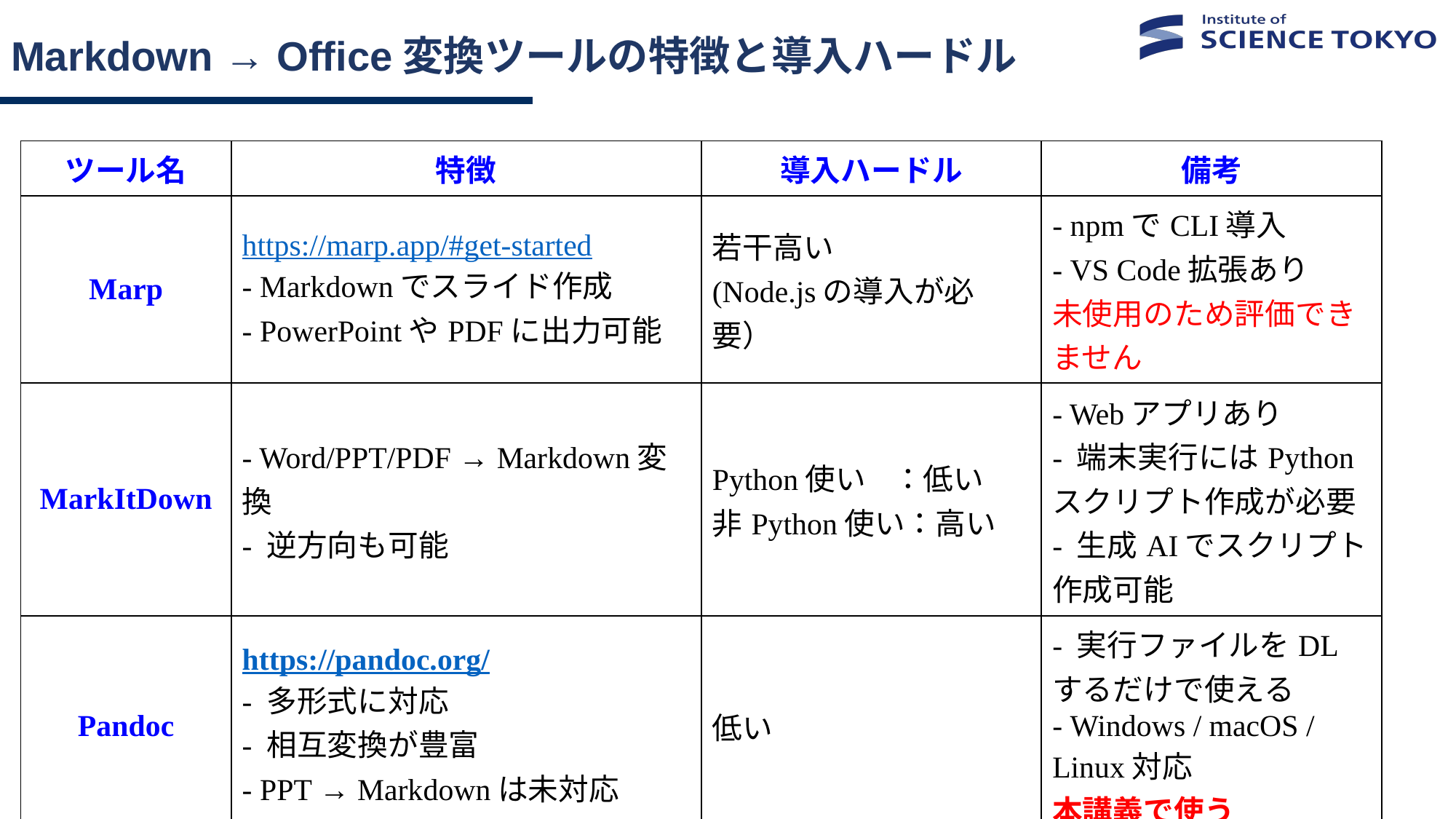

# Markdown → Office変換ツールの特徴と導入ハードル
| ツール名 | 特徴 | 導入ハードル | 備考 |
| --- | --- | --- | --- |
| Marp | https://marp.app/#get-started - Markdownでスライド作成 - PowerPointやPDFに出力可能 | 若干高い (Node.jsの導入が必要） | - npmでCLI導入 - VS Code拡張あり 未使用のため評価できません |
| MarkItDown | - Word/PPT/PDF → Markdown変換 - 逆方向も可能 | Python使い ：低い 非Python使い：高い | - Webアプリあり - 端末実行にはPythonスクリプト作成が必要 - 生成AIでスクリプト作成可能 |
| Pandoc | https://pandoc.org/ - 多形式に対応 - 相互変換が豊富 - PPT → Markdownは未対応 | 低い | - 実行ファイルをDLするだけで使える - Windows / macOS / Linux対応 本講義で使う |